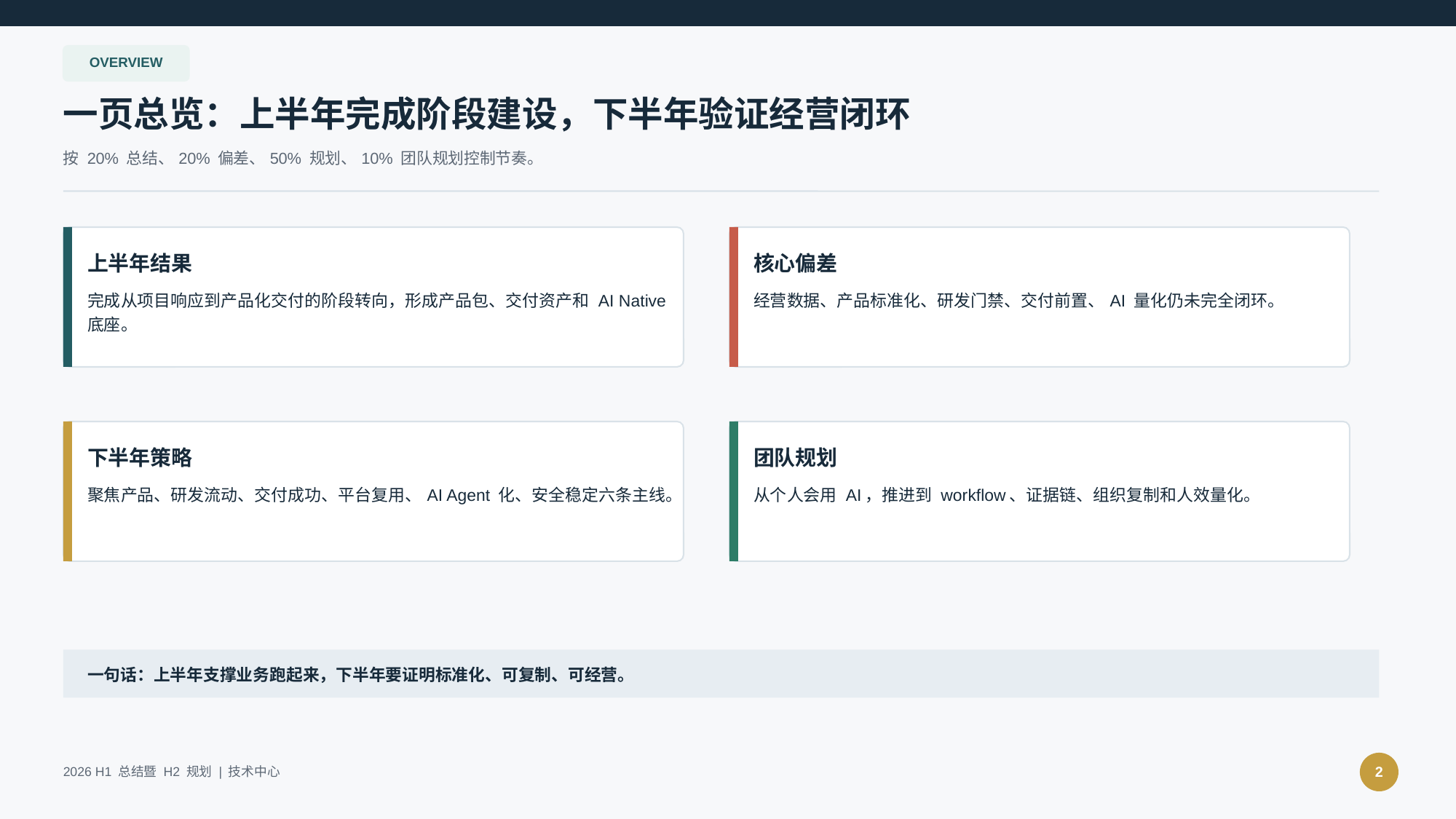

OVERVIEW
一页总览：上半年完成阶段建设，下半年验证经营闭环
按 20% 总结、20% 偏差、50% 规划、10% 团队规划控制节奏。

上半年结果
核心偏差
完成从项目响应到产品化交付的阶段转向，形成产品包、交付资产和 AI Native 底座。
经营数据、产品标准化、研发门禁、交付前置、AI 量化仍未完全闭环。

下半年策略
团队规划
聚焦产品、研发流动、交付成功、平台复用、AI Agent 化、安全稳定六条主线。
从个人会用 AI，推进到 workflow、证据链、组织复制和人效量化。

一句话：上半年支撑业务跑起来，下半年要证明标准化、可复制、可经营。

2
2026 H1 总结暨 H2 规划 | 技术中心